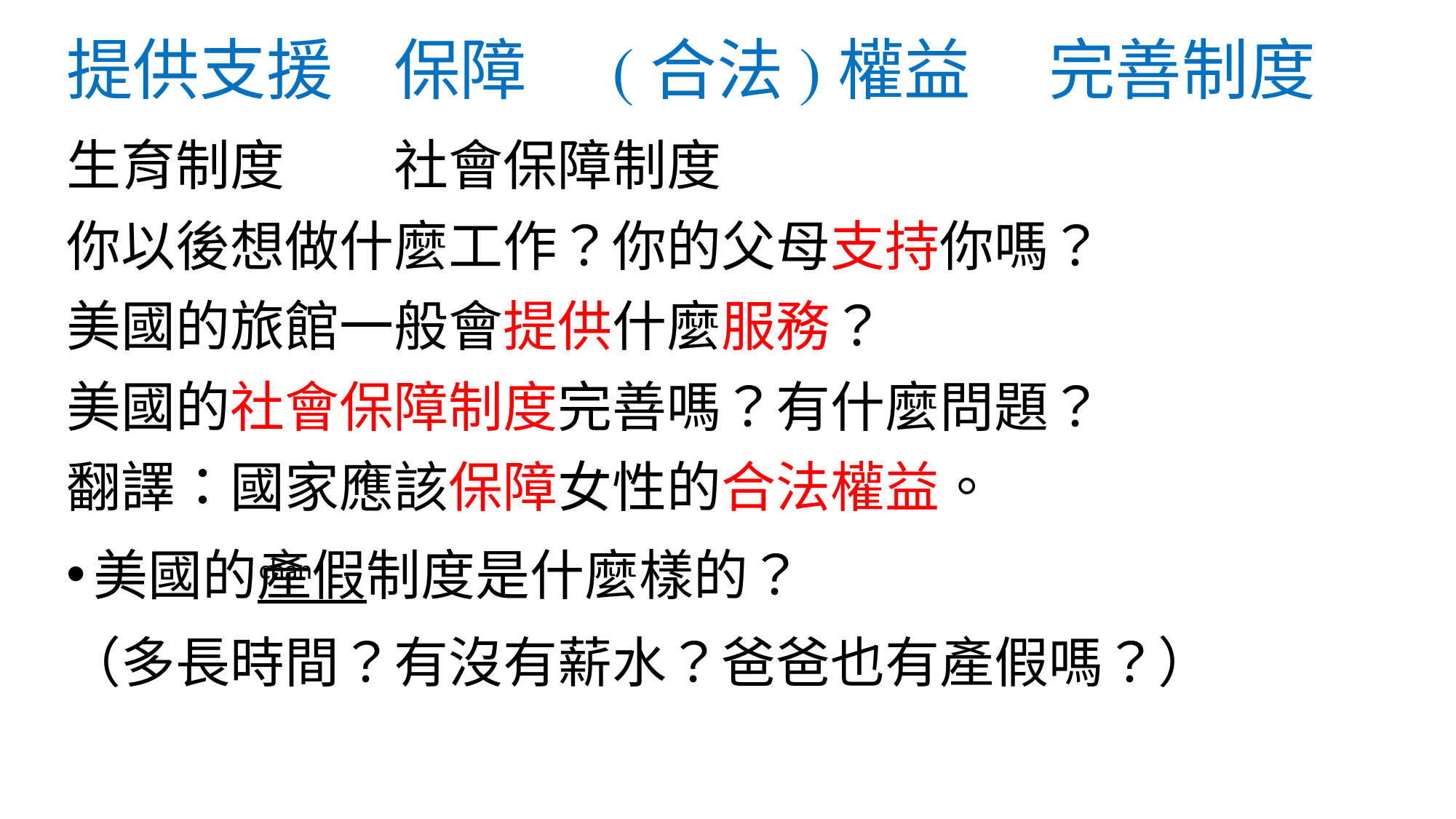

# 提供支援 	保障 	(合法)權益 	完善制度
生育制度 	社會保障制度
你以後想做什麼工作？你的父母支持你嗎？
美國的旅館一般會提供什麼服務？
美國的社會保障制度完善嗎？有什麼問題？
翻譯：國家應該保障女性的合法權益。
美國的產假制度是什麼樣的？
（多長時間？有沒有薪水？爸爸也有產假嗎？）
chǎn